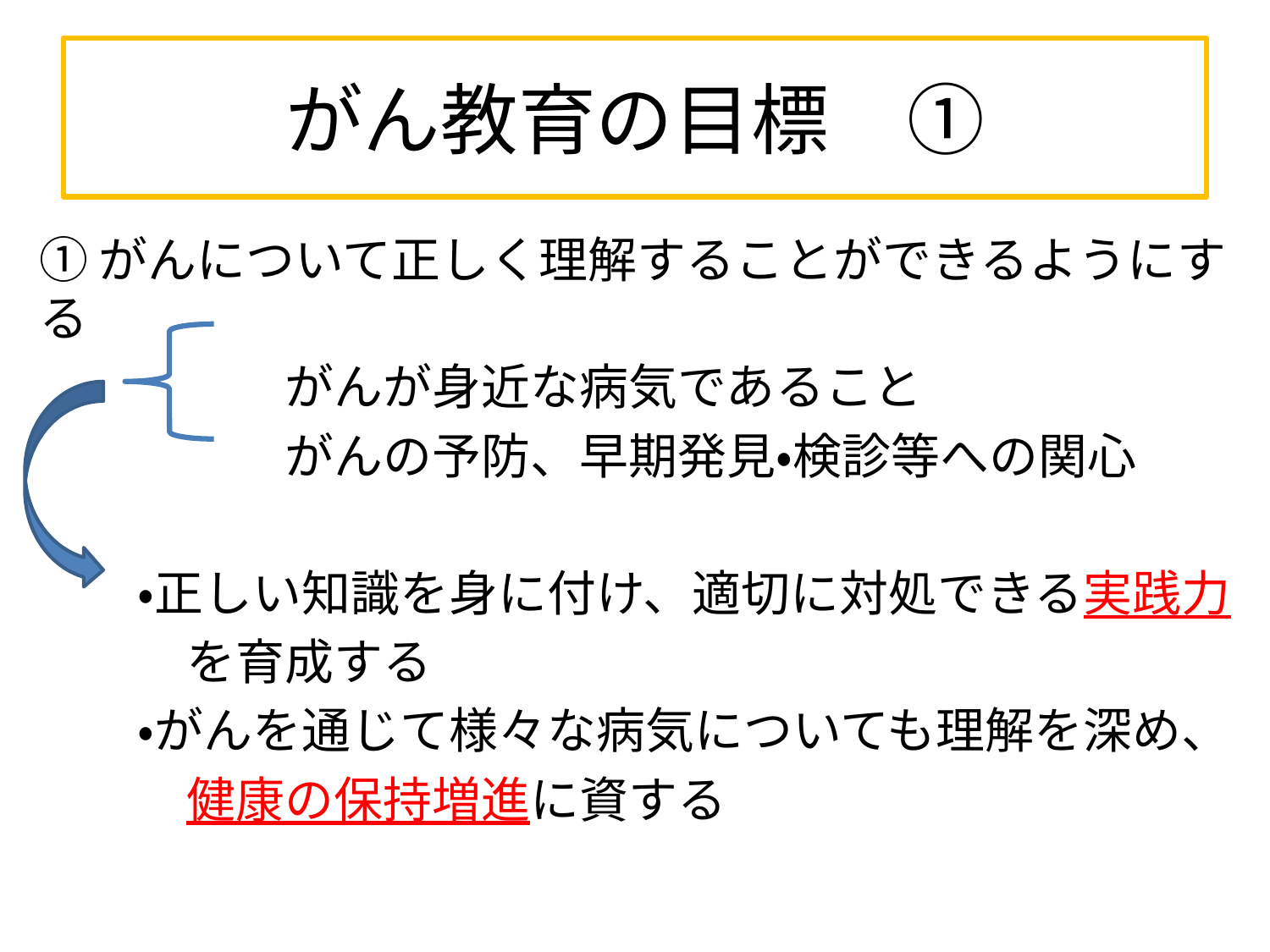

# がん教育の目標　①
①がんについて正しく理解することができるようにする
　　　　　がんが身近な病気であること
　　　　　がんの予防、早期発見・検診等への関心

　　・正しい知識を身に付け、適切に対処できる実践力
　　　を育成する
　　・がんを通じて様々な病気についても理解を深め、
　　　健康の保持増進に資する